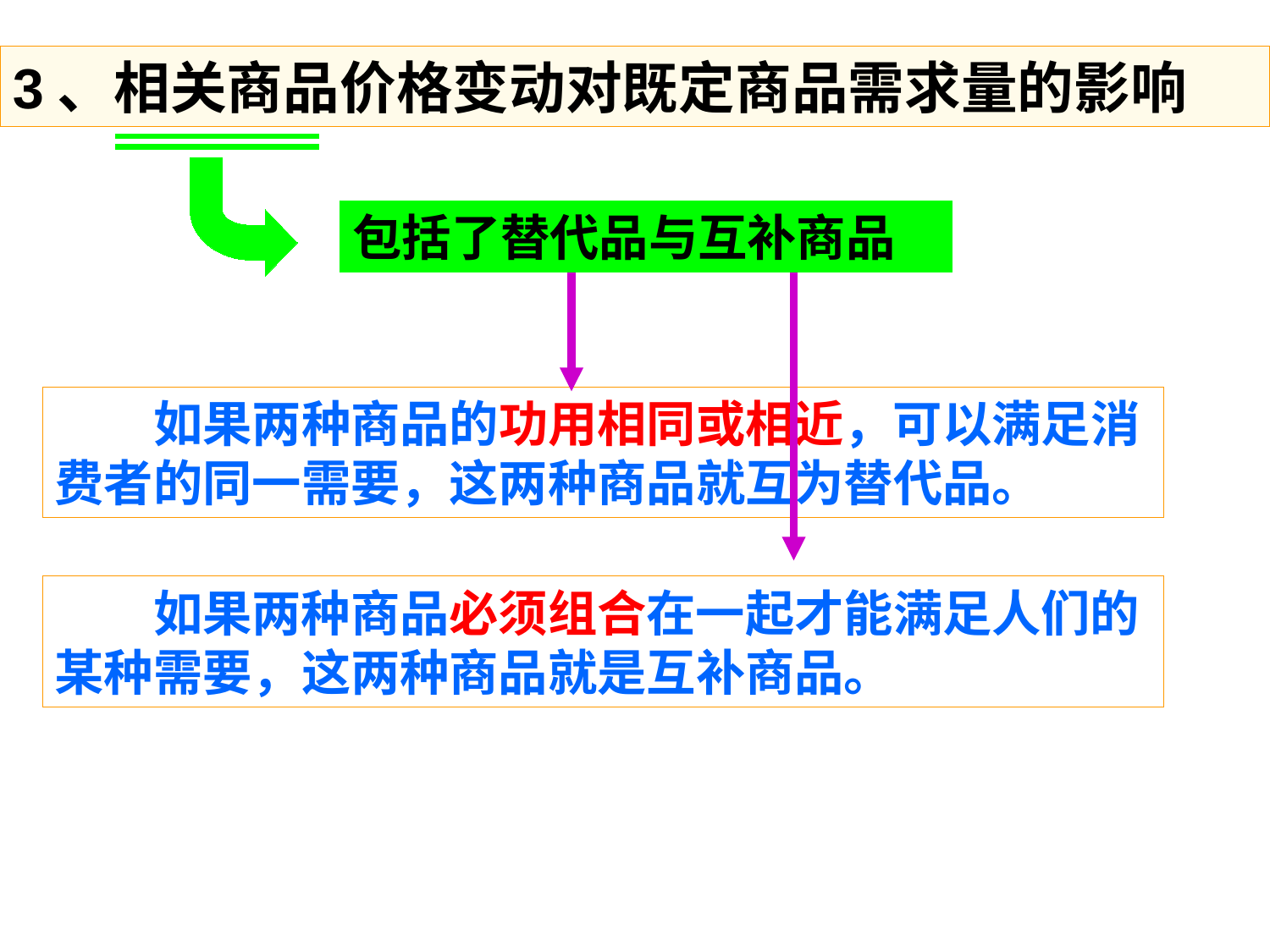

3、相关商品价格变动对既定商品需求量的影响

包括了替代品与互补商品
　　如果两种商品的功用相同或相近，可以满足消费者的同一需要，这两种商品就互为替代品。
　　如果两种商品必须组合在一起才能满足人们的某种需要，这两种商品就是互补商品。